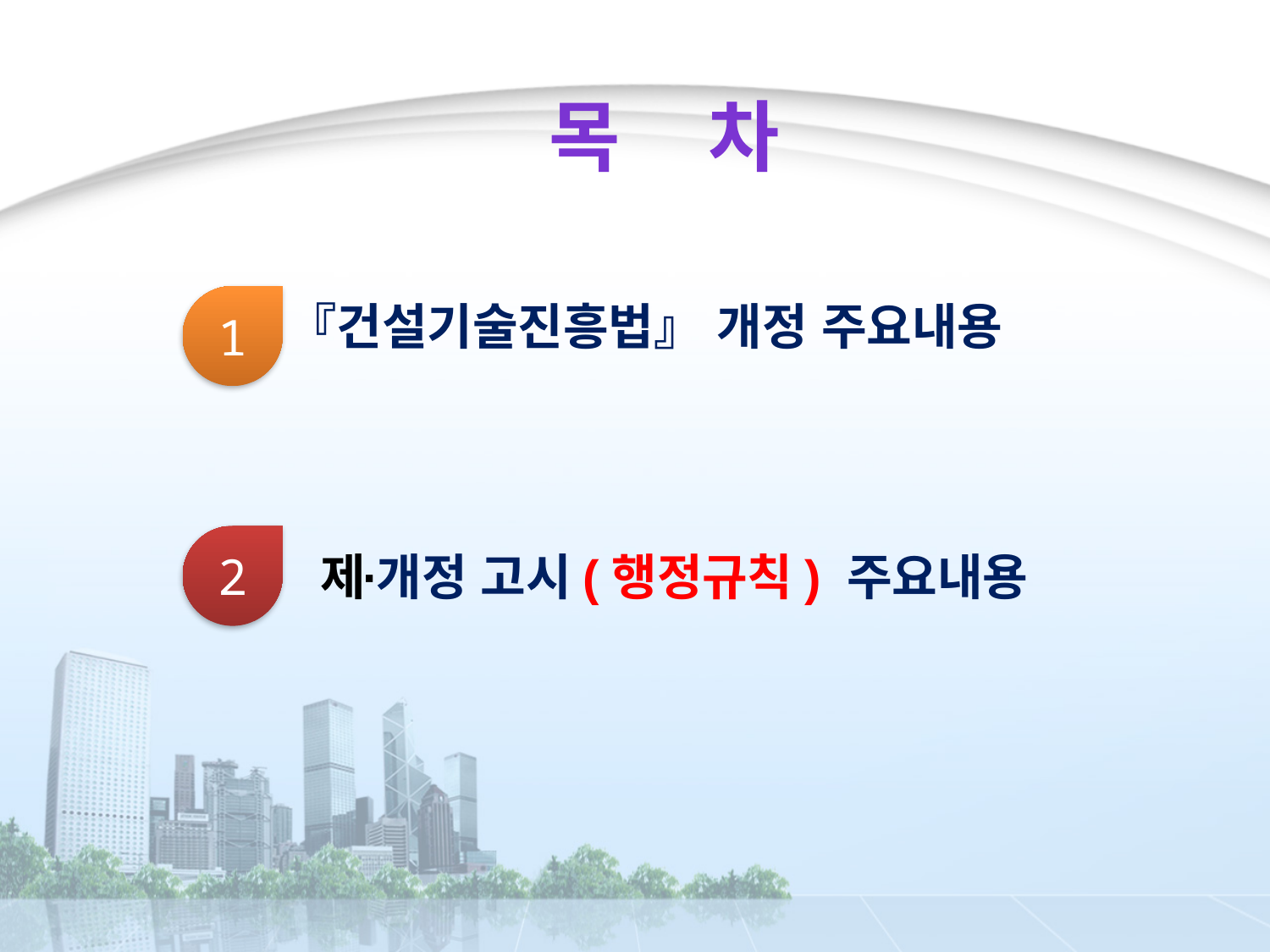

목    차
1
『건설기술진흥법』 개정 주요내용
2
제∙개정 고시(행정규칙) 주요내용